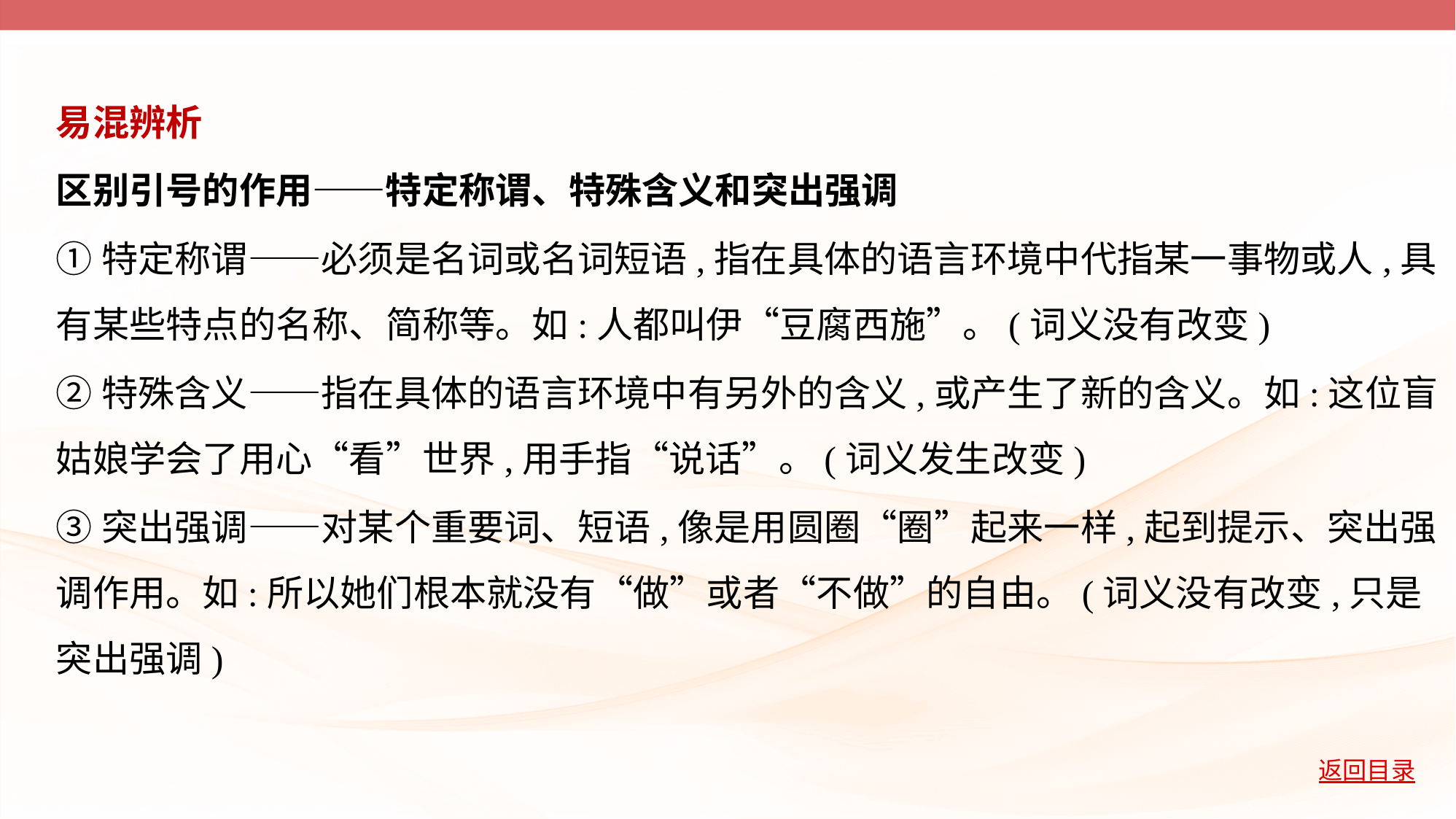

易混辨析
区别引号的作用——特定称谓、特殊含义和突出强调
①特定称谓——必须是名词或名词短语,指在具体的语言环境中代指某一事物或人,具
有某些特点的名称、简称等。如:人都叫伊“豆腐西施”。(词义没有改变)
②特殊含义——指在具体的语言环境中有另外的含义,或产生了新的含义。如:这位盲
姑娘学会了用心“看”世界,用手指“说话”。(词义发生改变)
③突出强调——对某个重要词、短语,像是用圆圈“圈”起来一样,起到提示、突出强
调作用。如:所以她们根本就没有“做”或者“不做”的自由。(词义没有改变,只是
突出强调)